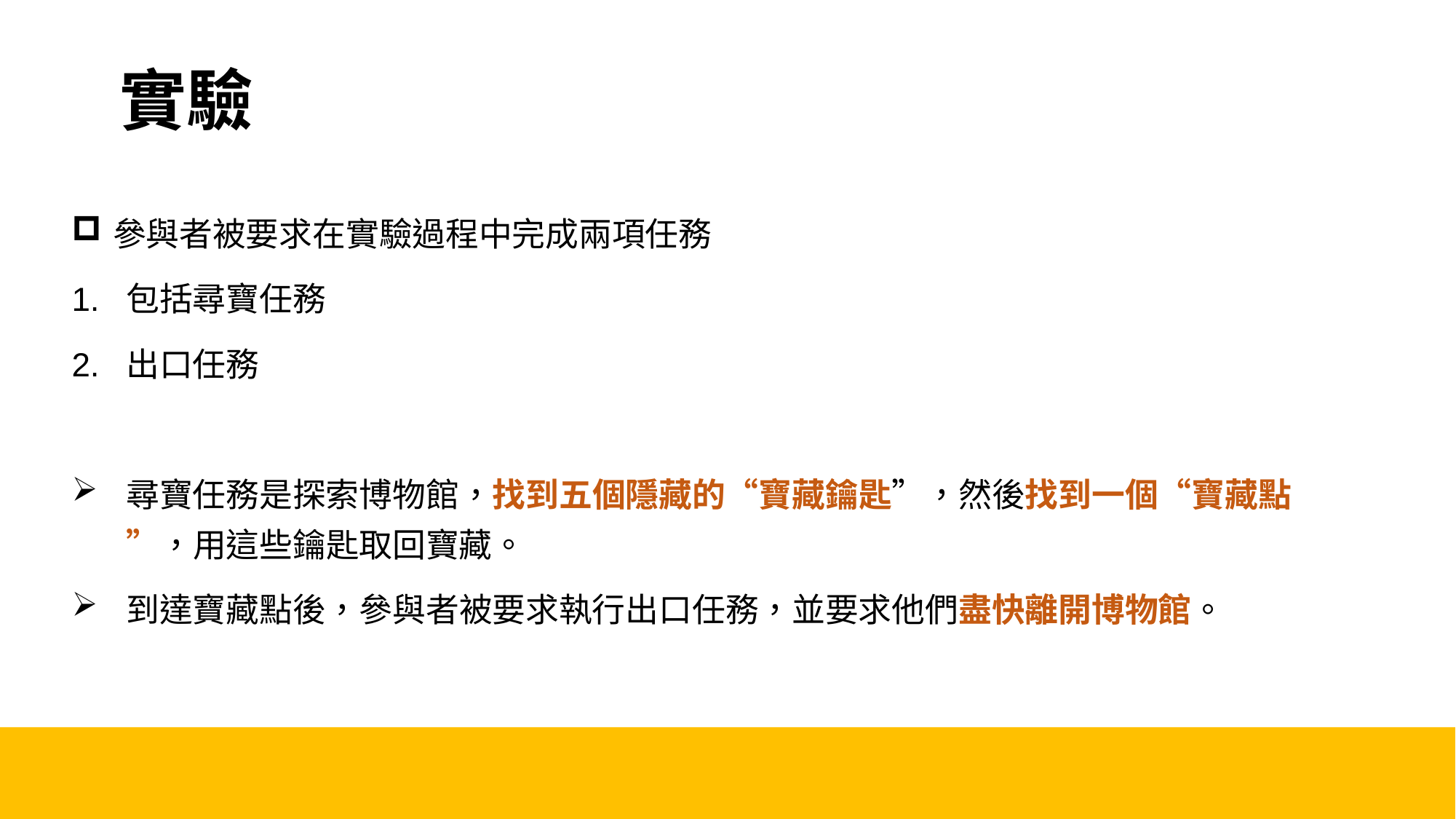

實驗
參與者被要求在實驗過程中完成兩項任務
包括尋寶任務
出口任務

尋寶任務是探索博物館，找到五個隱藏的“寶藏鑰匙”，然後找到一個“寶藏點”，用這些鑰匙取回寶藏。
到達寶藏點後，參與者被要求執行出口任務，並要求他們盡快離開博物館。

8